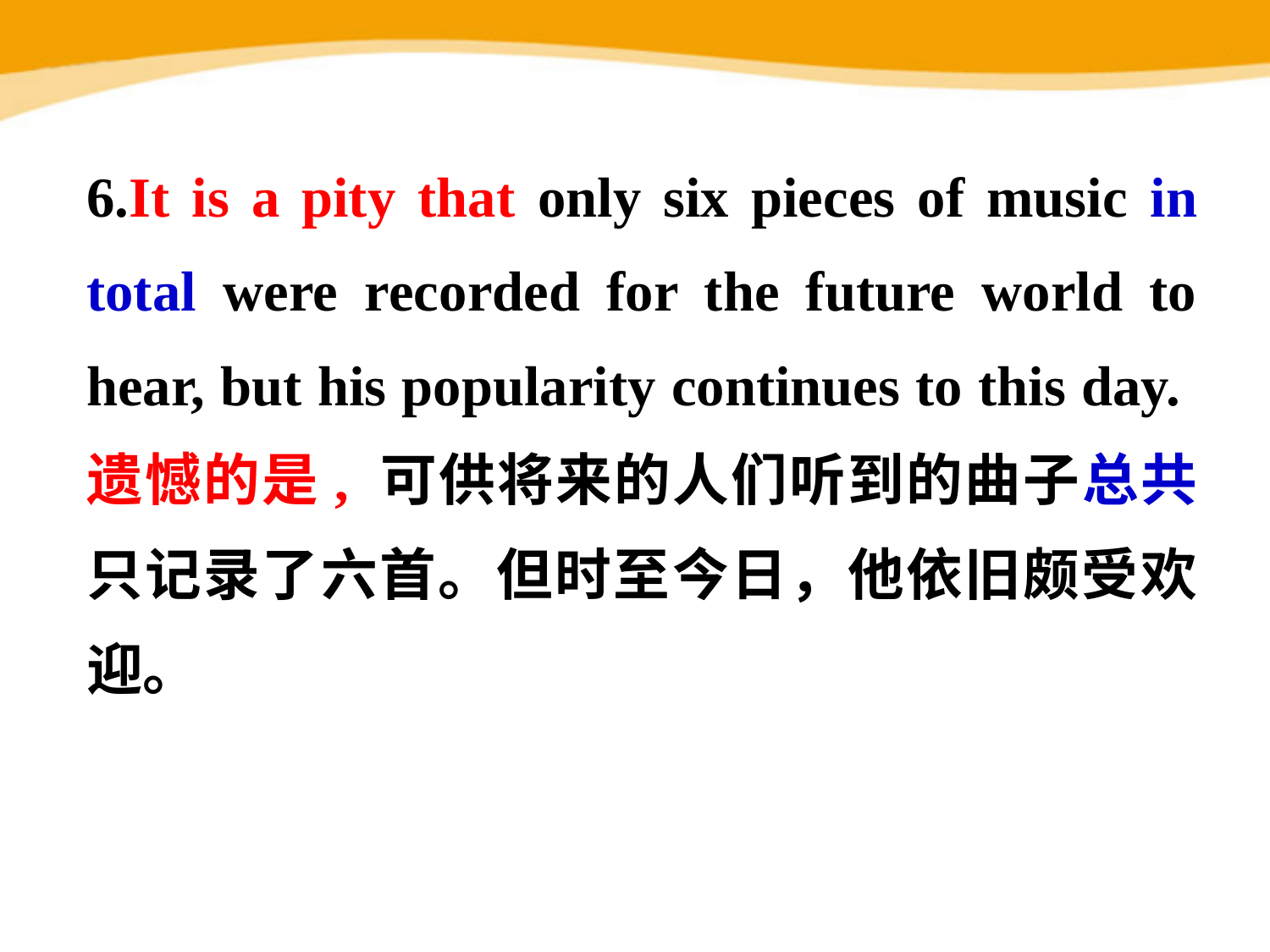

6.It is a pity that only six pieces of music in total were recorded for the future world to hear, but his popularity continues to this day.
遗憾的是, 可供将来的人们听到的曲子总共只记录了六首。但时至今日，他依旧颇受欢迎。